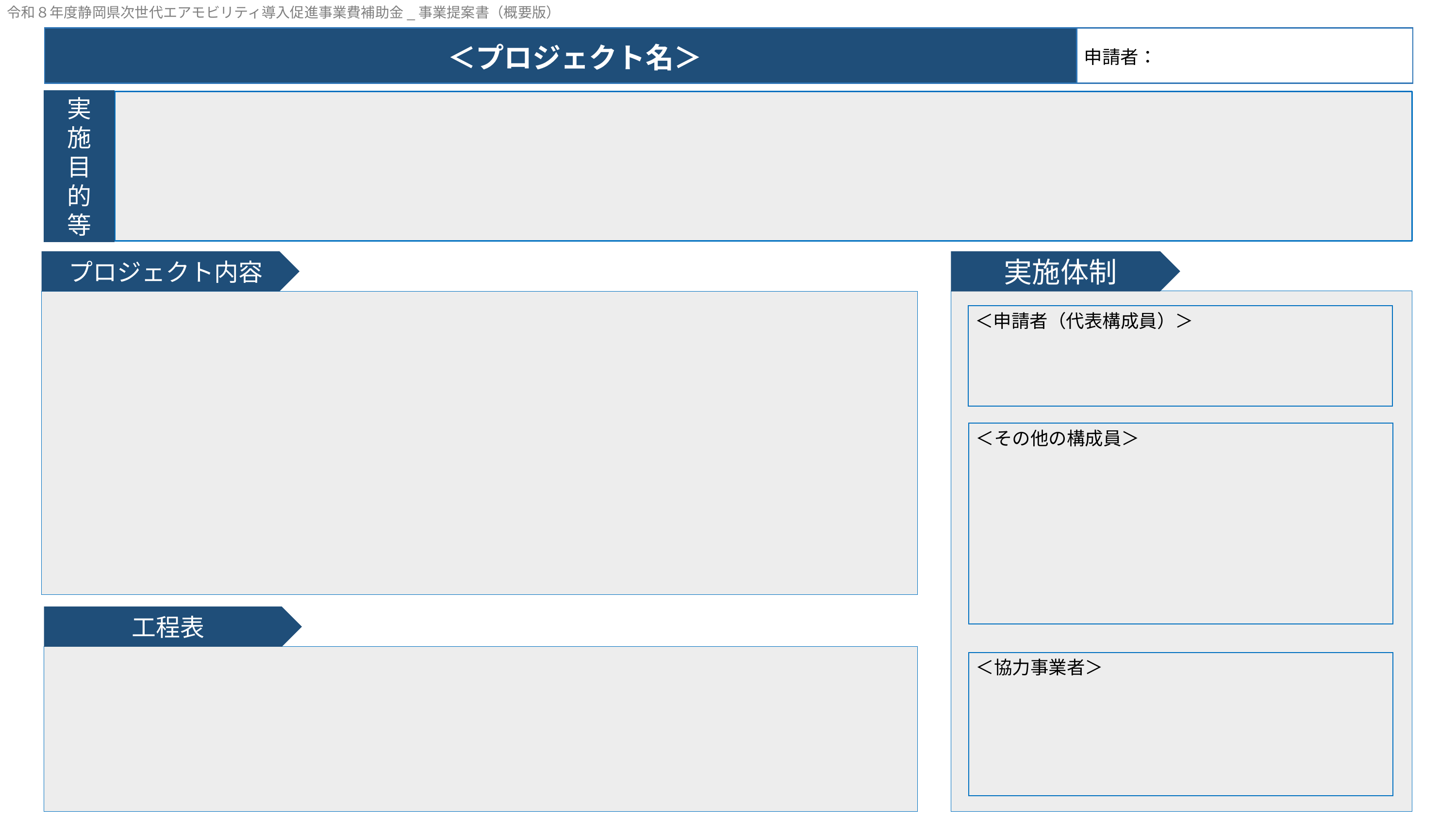

令和８年度静岡県次世代エアモビリティ導入促進事業費補助金_事業提案書（概要版）
| ＜プロジェクト名＞ | 申請者： |
| --- | --- |
実
施
目
的
等

プロジェクト内容
実施体制

＜申請者（代表構成員）＞

＜その他の構成員＞

工程表

＜協力事業者＞